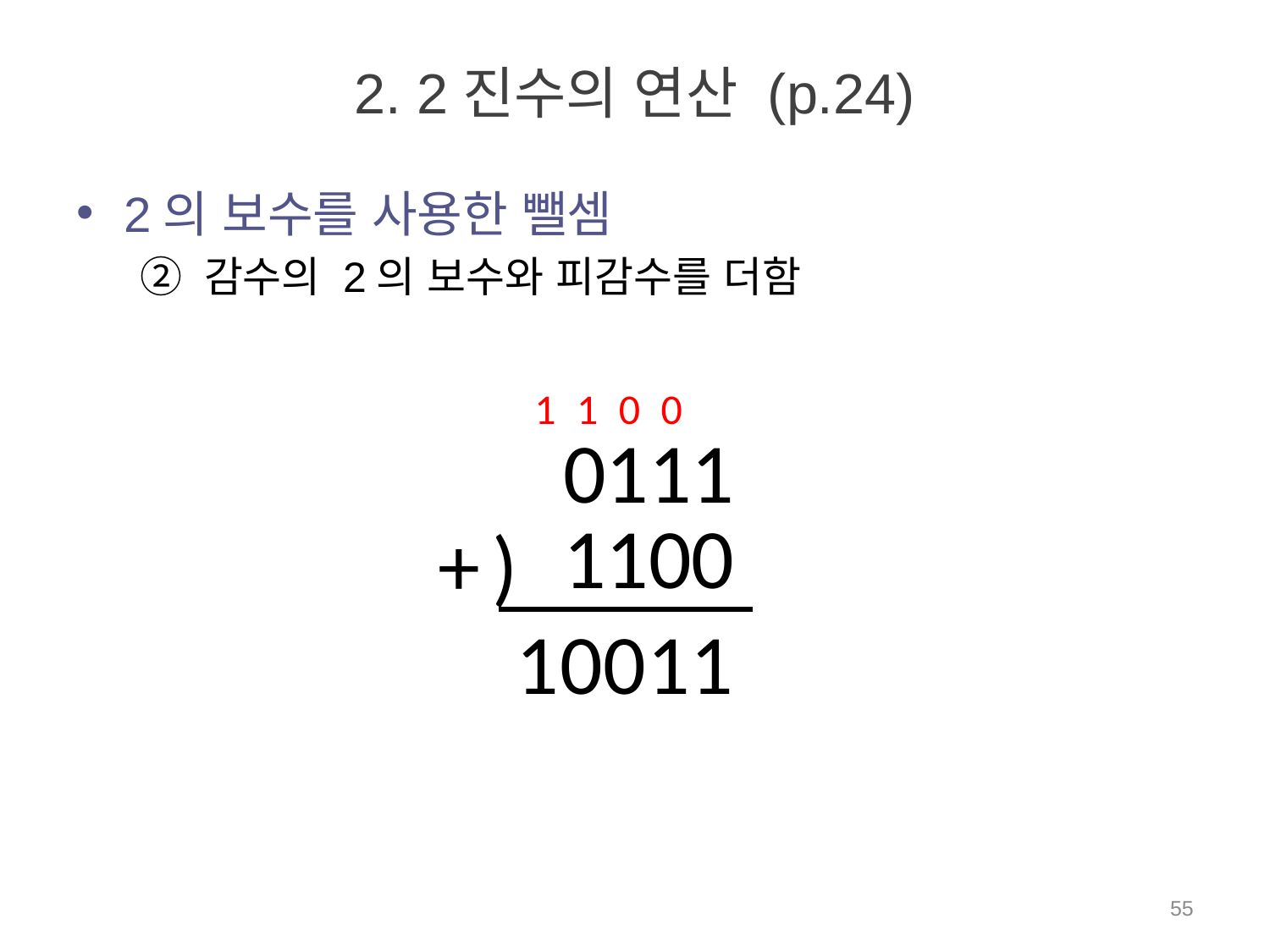

# 2. 2진수의 연산 (p.24)
2의 보수를 사용한 뺄셈
② 감수의 2의 보수와 피감수를 더함
1
1
0
0
0111
1100
+
)
1
0
0
1
1
55